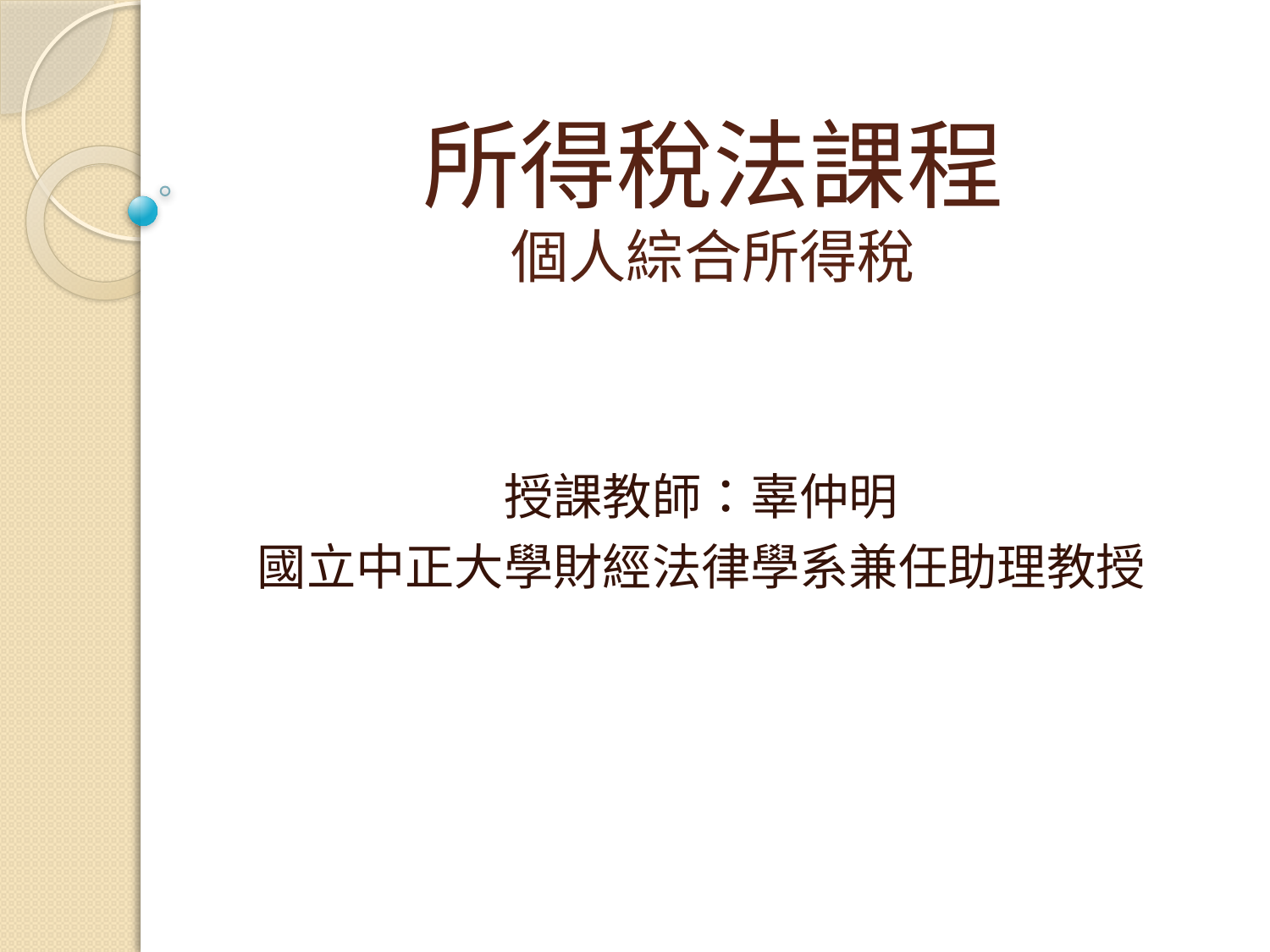

# 所得稅法課程 個人綜合所得稅
授課教師：辜仲明
國立中正大學財經法律學系兼任助理教授